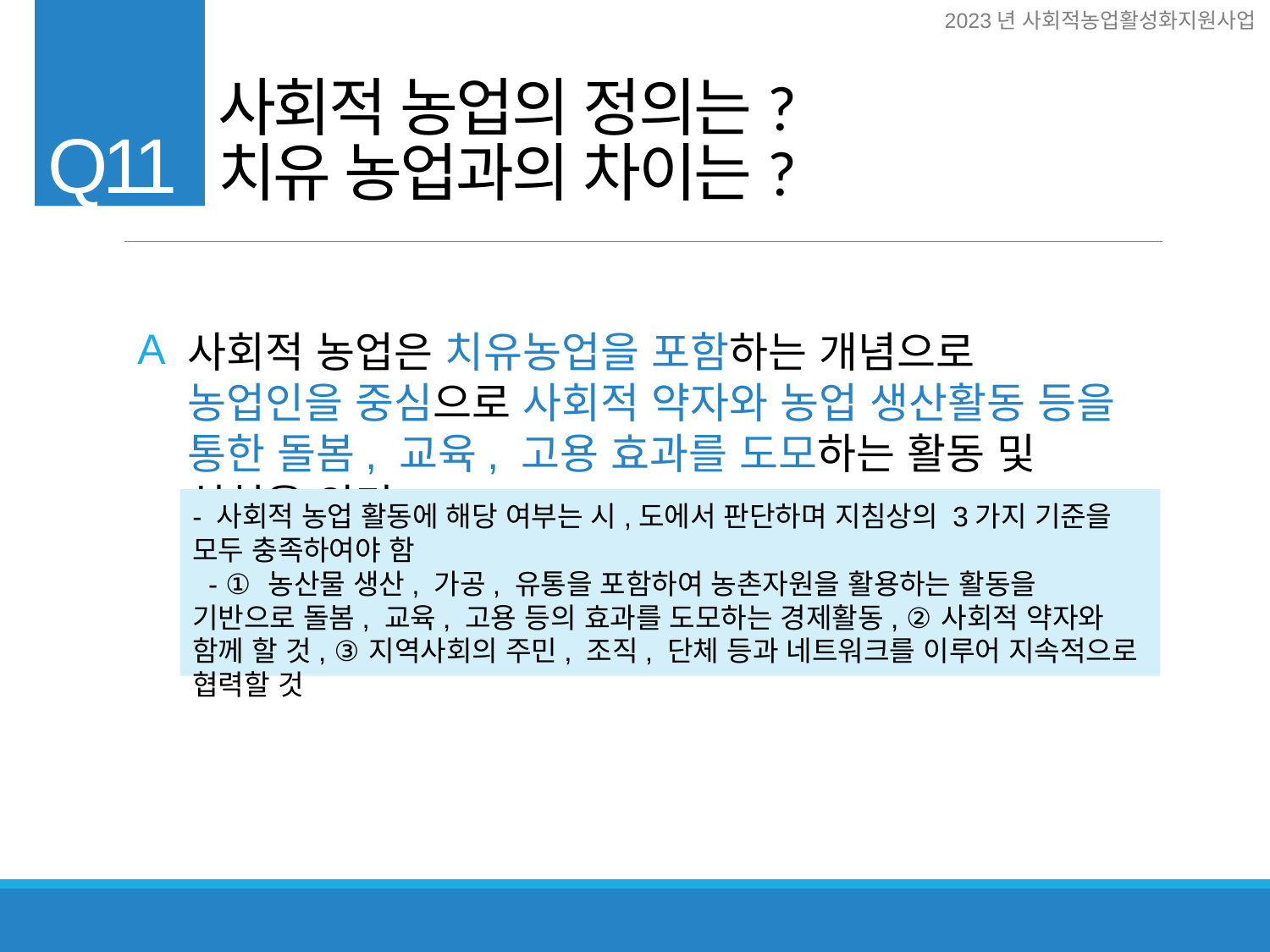

사회적 농업의 정의는?
치유 농업과의 차이는?
Q11
.
A
사회적 농업은 치유농업을 포함하는 개념으로 농업인을 중심으로 사회적 약자와 농업 생산활동 등을 통한 돌봄, 교육, 고용 효과를 도모하는 활동 및 실천을 의미

- 사회적 농업 활동에 해당 여부는 시,도에서 판단하며 지침상의 3가지 기준을 모두 충족하여야 함
  - ① 농산물 생산, 가공, 유통을 포함하여 농촌자원을 활용하는 활동을 기반으로 돌봄, 교육, 고용 등의 효과를 도모하는 경제활동, ②사회적 약자와 함께 할 것, ③지역사회의 주민, 조직, 단체 등과 네트워크를 이루어 지속적으로 협력할 것